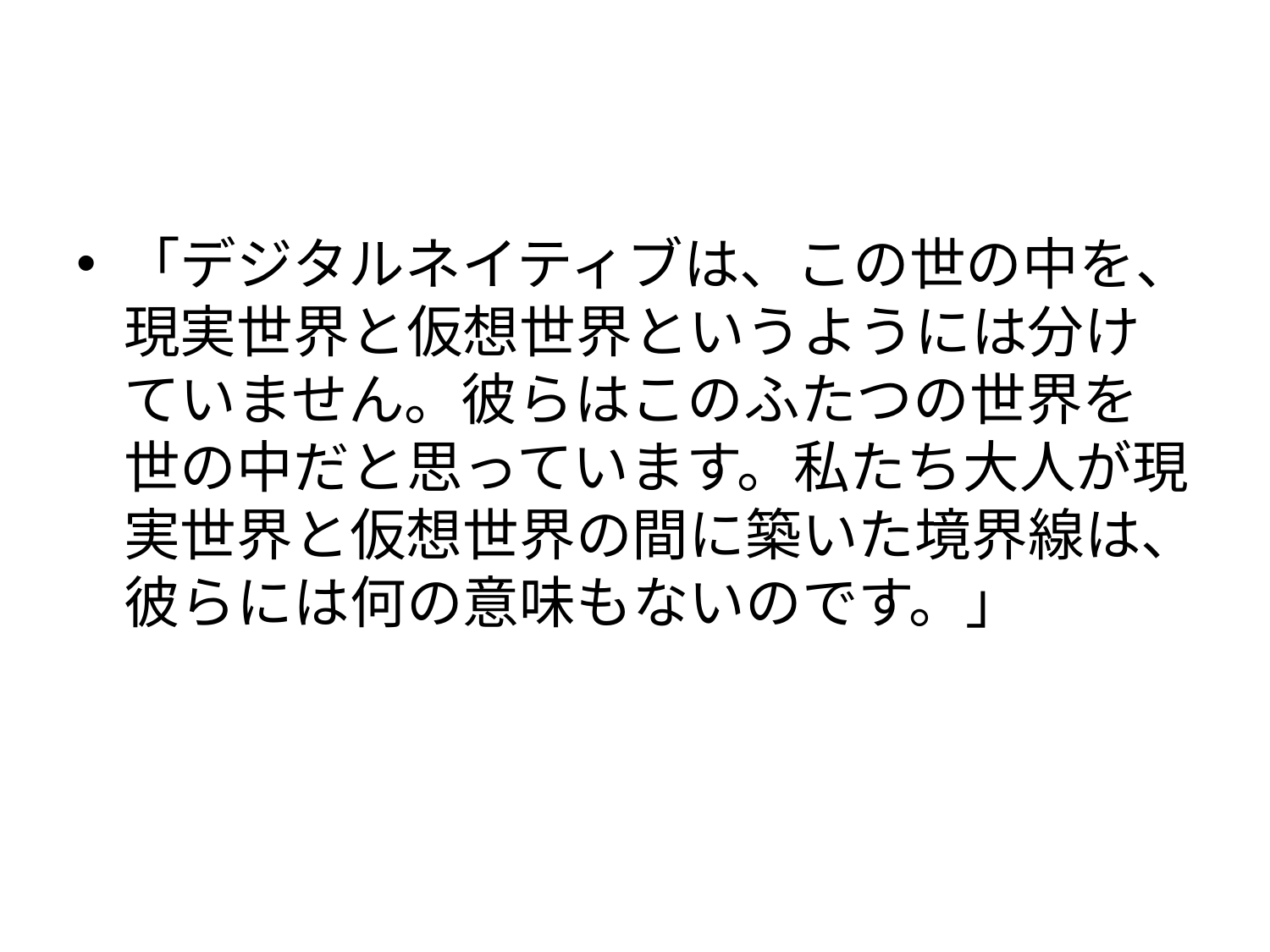

#
「デジタルネイティブは、この世の中を、現実世界と仮想世界というようには分けていません。彼らはこのふたつの世界を世の中だと思っています。私たち大人が現実世界と仮想世界の間に築いた境界線は、彼らには何の意味もないのです。」